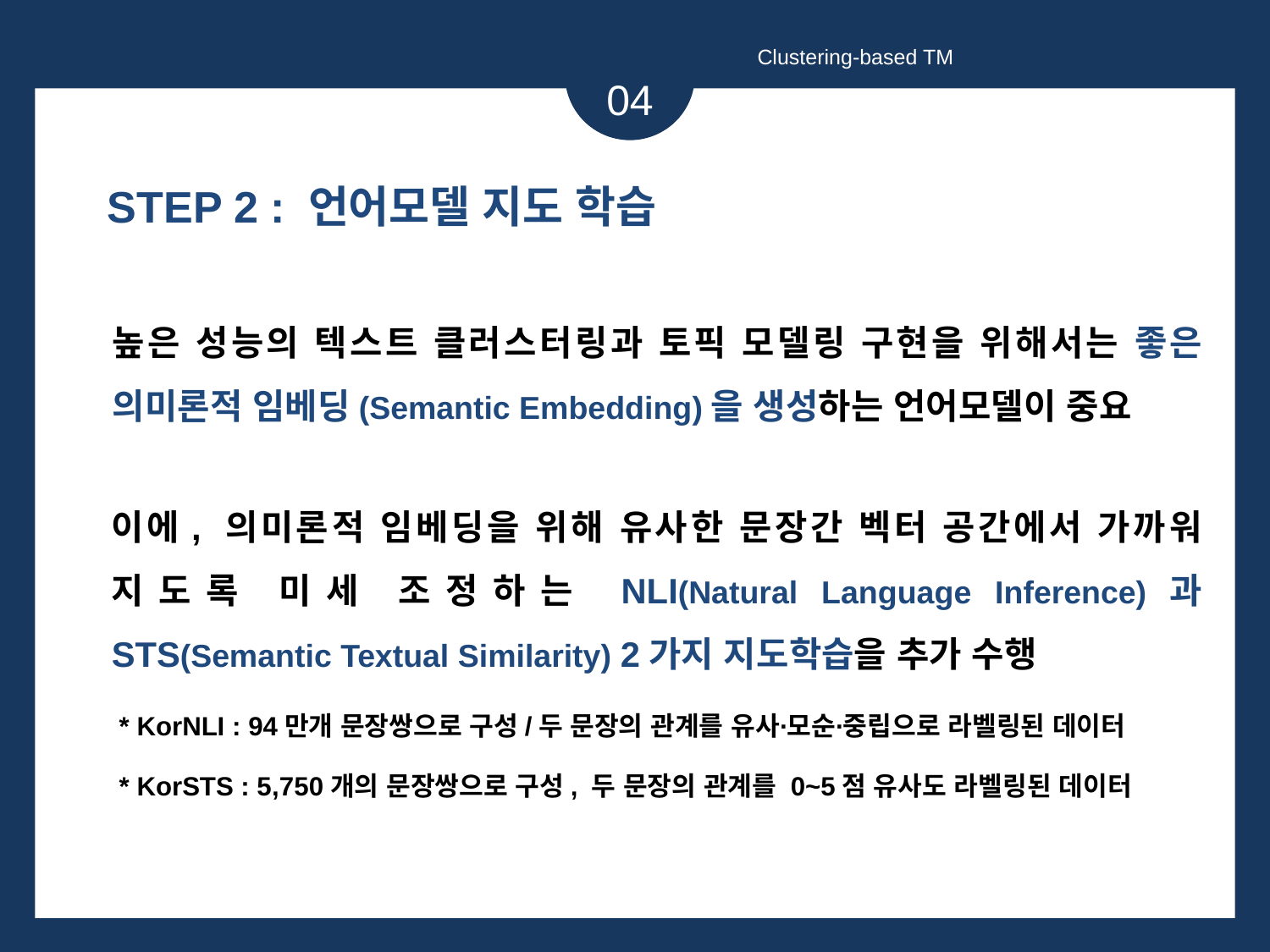

Clustering-based TM
04

STEP 2 : 언어모델 지도 학습
높은 성능의 텍스트 클러스터링과 토픽 모델링 구현을 위해서는 좋은 의미론적 임베딩(Semantic Embedding)을 생성하는 언어모델이 중요
이에, 의미론적 임베딩을 위해 유사한 문장간 벡터 공간에서 가까워 지도록 미세 조정하는 NLI(Natural Language Inference)과 STS(Semantic Textual Similarity) 2가지 지도학습을 추가 수행

 * KorNLI : 94만개 문장쌍으로 구성/두 문장의 관계를 유사∙모순∙중립으로 라벨링된 데이터

 * KorSTS : 5,750개의 문장쌍으로 구성, 두 문장의 관계를 0~5점 유사도 라벨링된 데이터